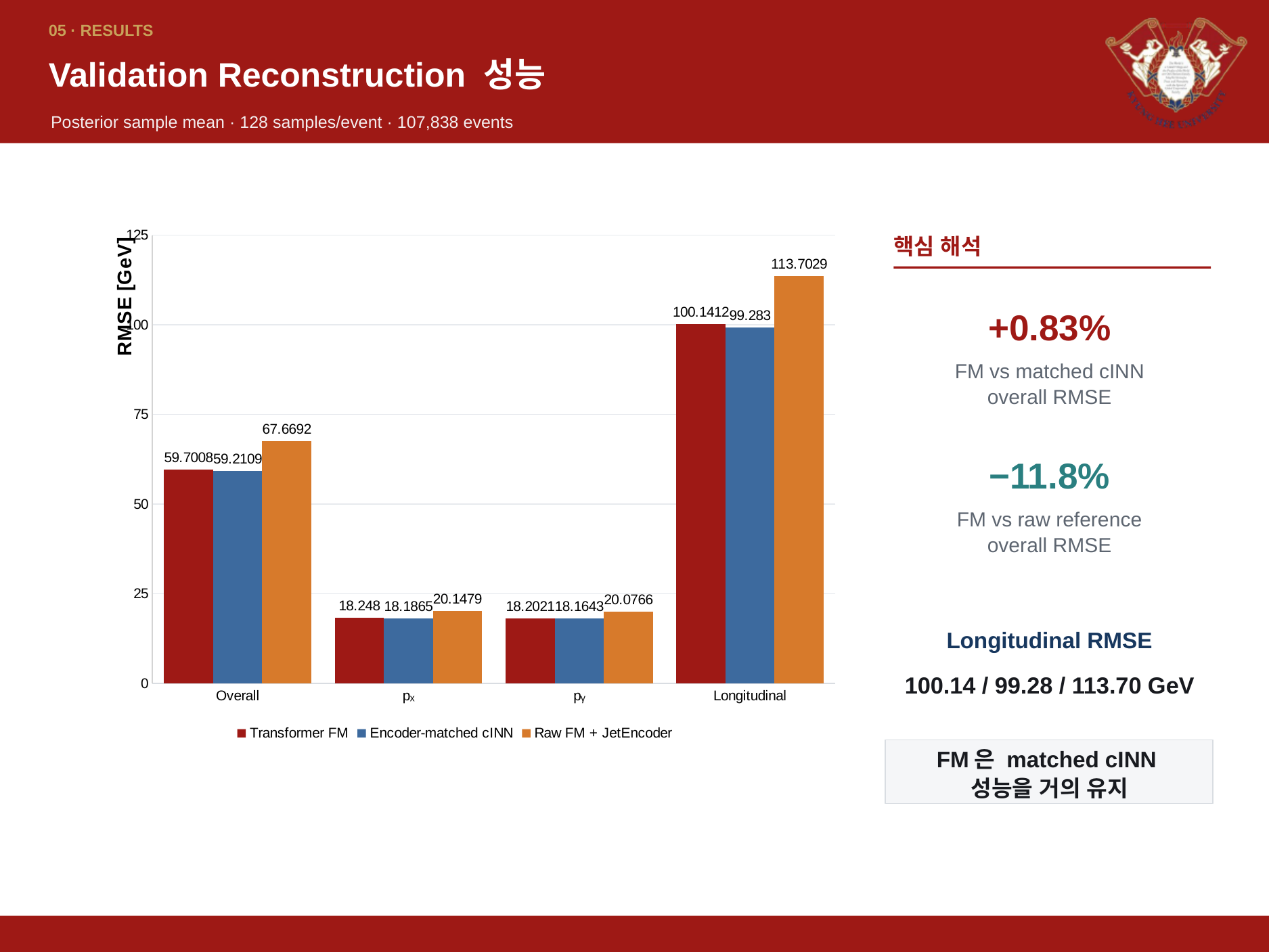

05 · RESULTS
Validation Reconstruction 성능
Posterior sample mean · 128 samples/event · 107,838 events

### Chart

| Category |  |  |  |
|---|---|---|---|
| Overall | 59.7008 | 59.2109 | 67.6692 |
| pₓ | 18.248 | 18.1865 | 20.1479 |
| pᵧ | 18.2021 | 18.1643 | 20.0766 |
| Longitudinal | 100.1412 | 99.283 | 113.7029 |
핵심 해석

+0.83%
FM vs matched cINN
overall RMSE
−11.8%
FM vs raw reference
overall RMSE
Longitudinal RMSE
100.14 / 99.28 / 113.70 GeV

FM은 matched cINN
성능을 거의 유지